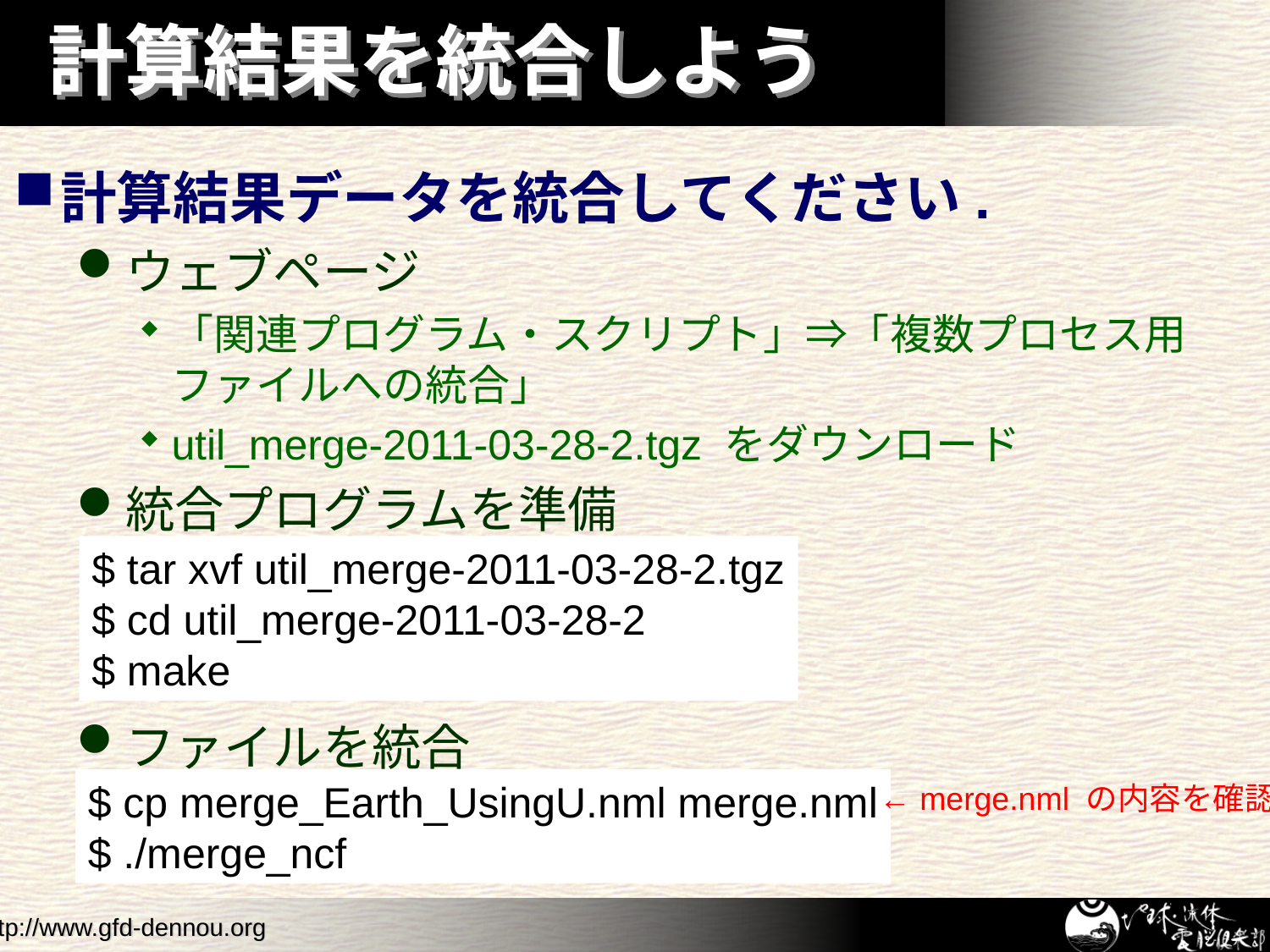

# 計算結果を統合しよう
計算結果データを統合してください.
ウェブページ
「関連プログラム・スクリプト」⇒「複数プロセス用ファイルへの統合」
util_merge-2011-03-28-2.tgz をダウンロード
統合プログラムを準備

ファイルを統合

$ tar xvf util_merge-2011-03-28-2.tgz
$ cd util_merge-2011-03-28-2
$ make
$ cp merge_Earth_UsingU.nml merge.nml
$ ./merge_ncf
← merge.nml の内容を確認